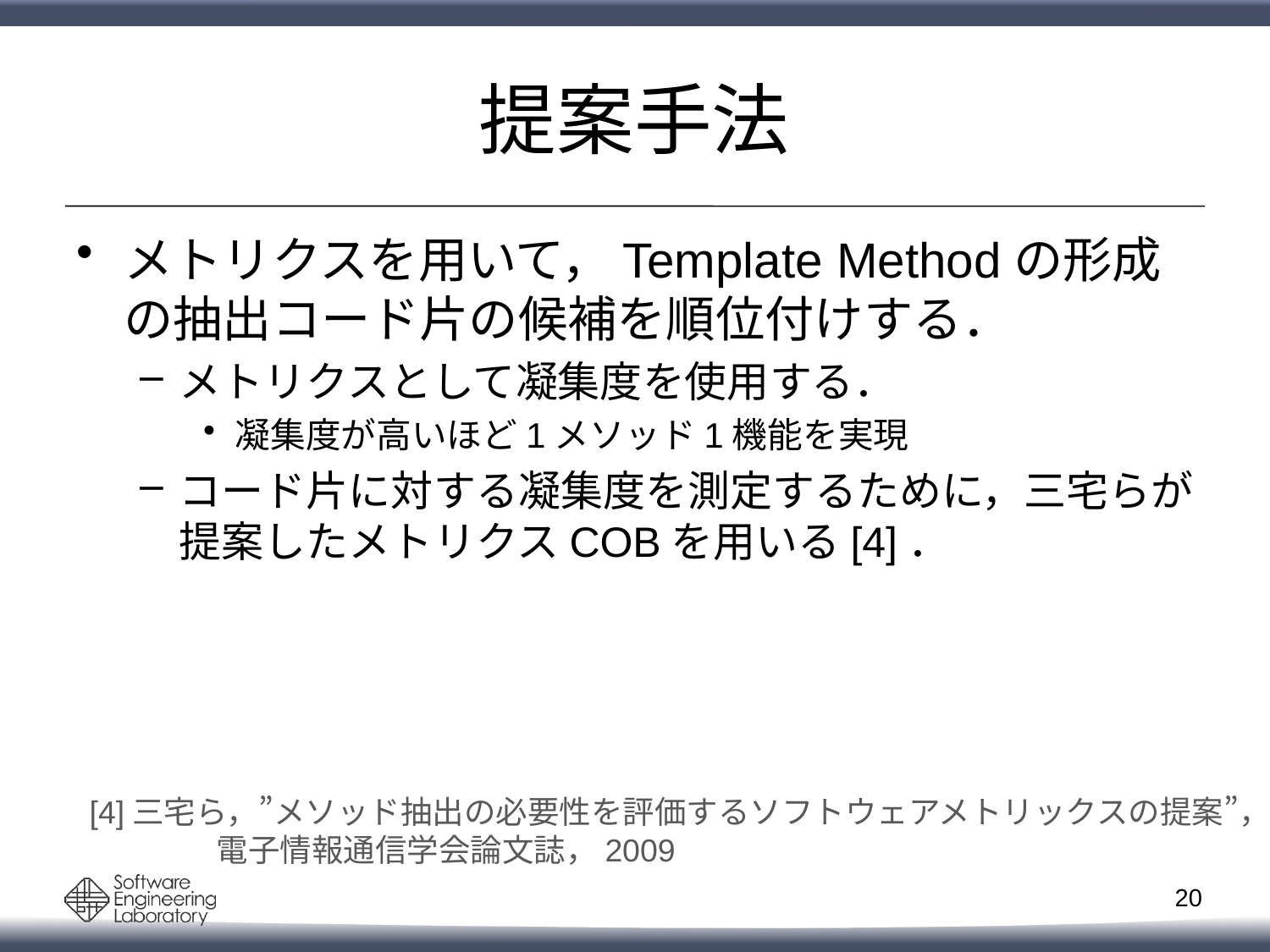

# 提案手法
メトリクスを用いて，Template Methodの形成の抽出コード片の候補を順位付けする．
メトリクスとして凝集度を使用する．
凝集度が高いほど1メソッド1機能を実現
コード片に対する凝集度を測定するために，三宅らが提案したメトリクスCOBを用いる[4]．
[4]三宅ら，”メソッド抽出の必要性を評価するソフトウェアメトリックスの提案”，
	電子情報通信学会論文誌，2009
20